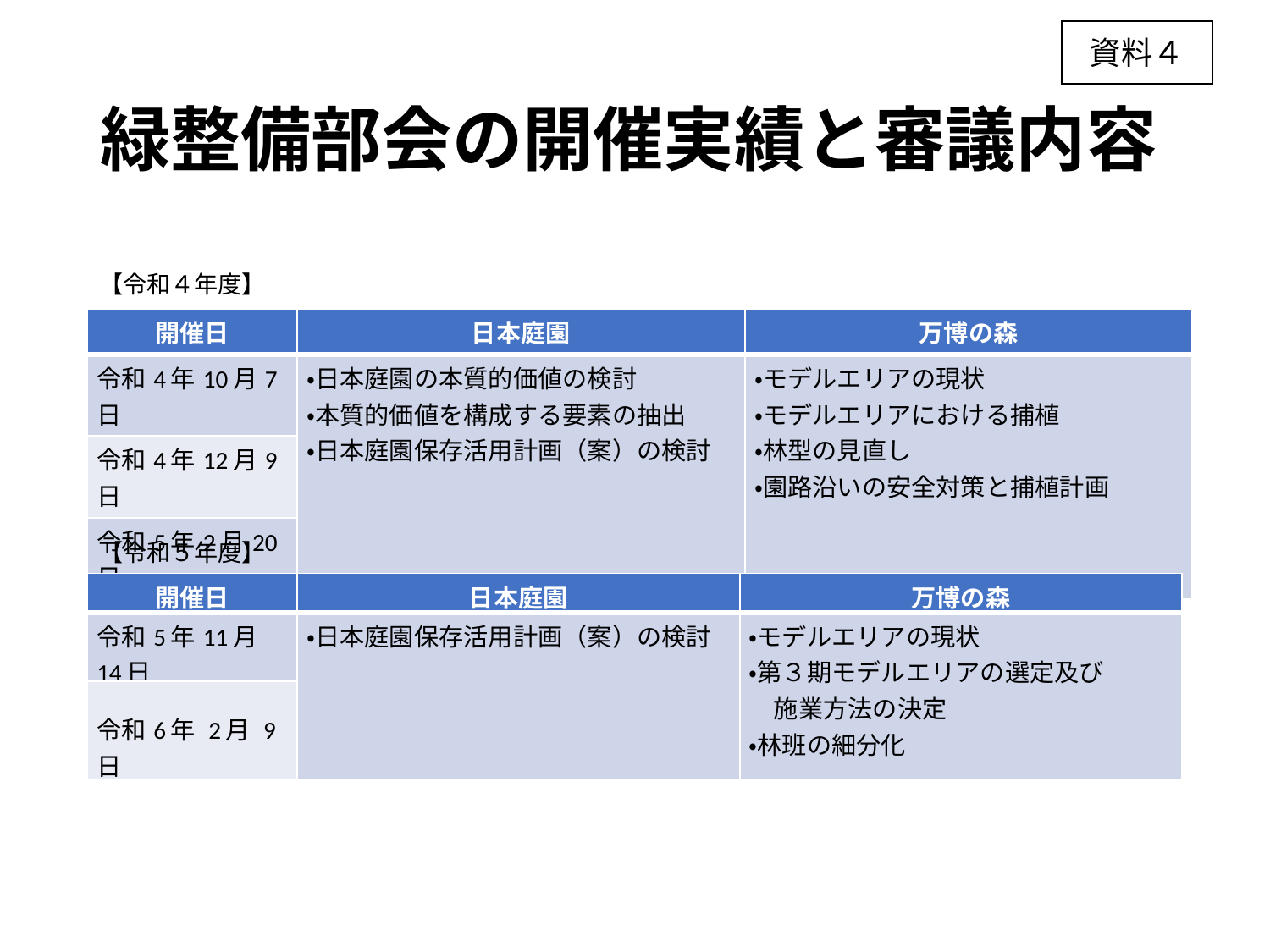

資料４
# 緑整備部会の開催実績と審議内容
【令和４年度】
| 開催日 | 日本庭園 | 万博の森 |
| --- | --- | --- |
| 令和4年10月7日 | ・日本庭園の本質的価値の検討 ・本質的価値を構成する要素の抽出 ・日本庭園保存活用計画（案）の検討 | ・モデルエリアの現状 ・モデルエリアにおける捕植 ・林型の見直し ・園路沿いの安全対策と捕植計画 |
| 令和4年12月9日 |  |  |
| 令和5年2月20日 |  |  |
【令和５年度】
| 開催日 | 日本庭園 | 万博の森 |
| --- | --- | --- |
| 令和5年11月14日 | ・日本庭園保存活用計画（案）の検討 | ・モデルエリアの現状 ・第３期モデルエリアの選定及び 　施業方法の決定 ・林班の細分化 |
| 令和6年 2月 9日 |  |  |